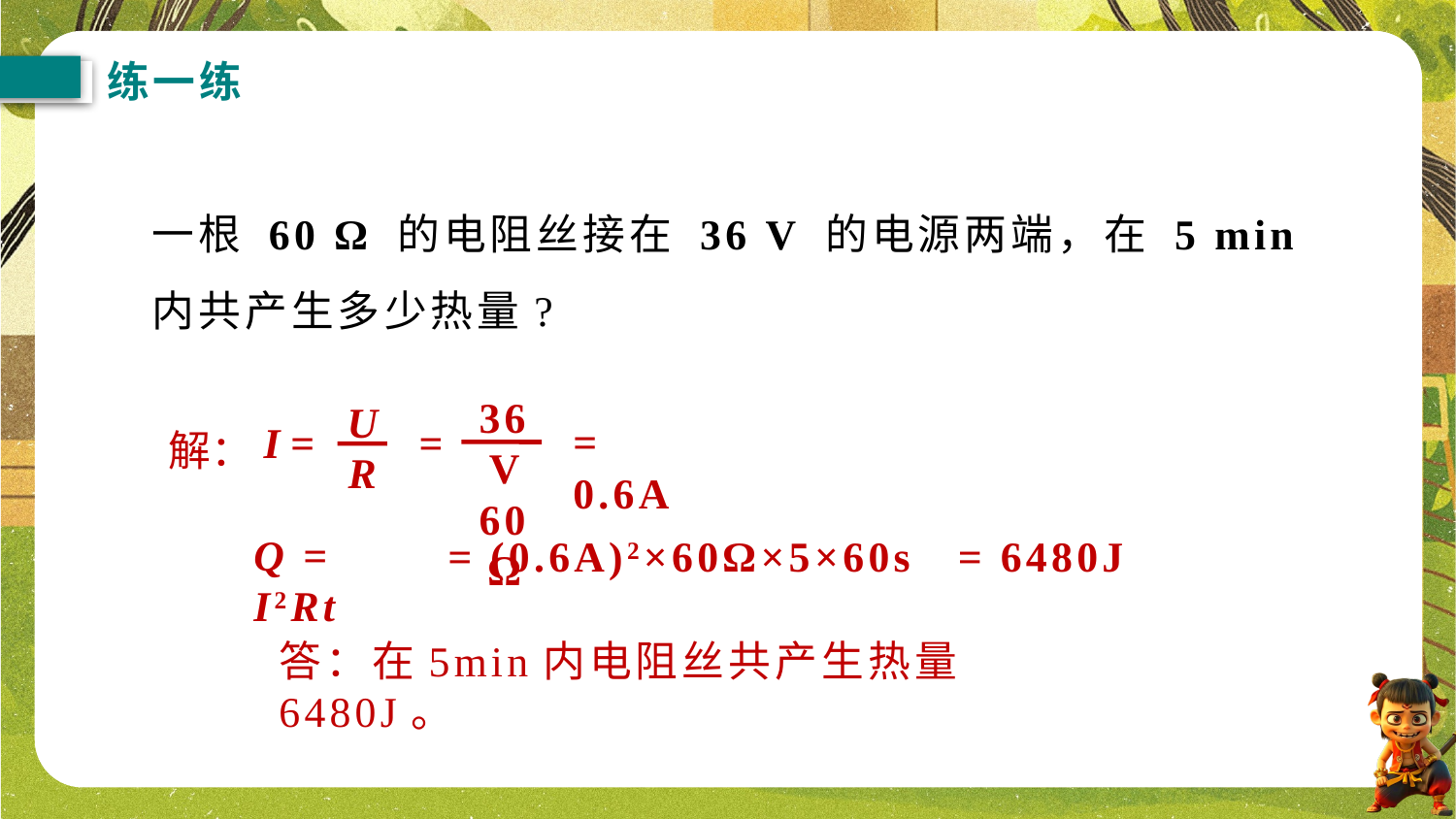

练一练

一根 60 Ω 的电阻丝接在 36 V 的电源两端，在 5 min内共产生多少热量?
36V
60Ω

=
U
R

I =
解：
= 0.6A
Q = I2Rt
= 6480J
 = (0.6A)2×60Ω×5×60s
答：在5min内电阻丝共产生热量6480J。